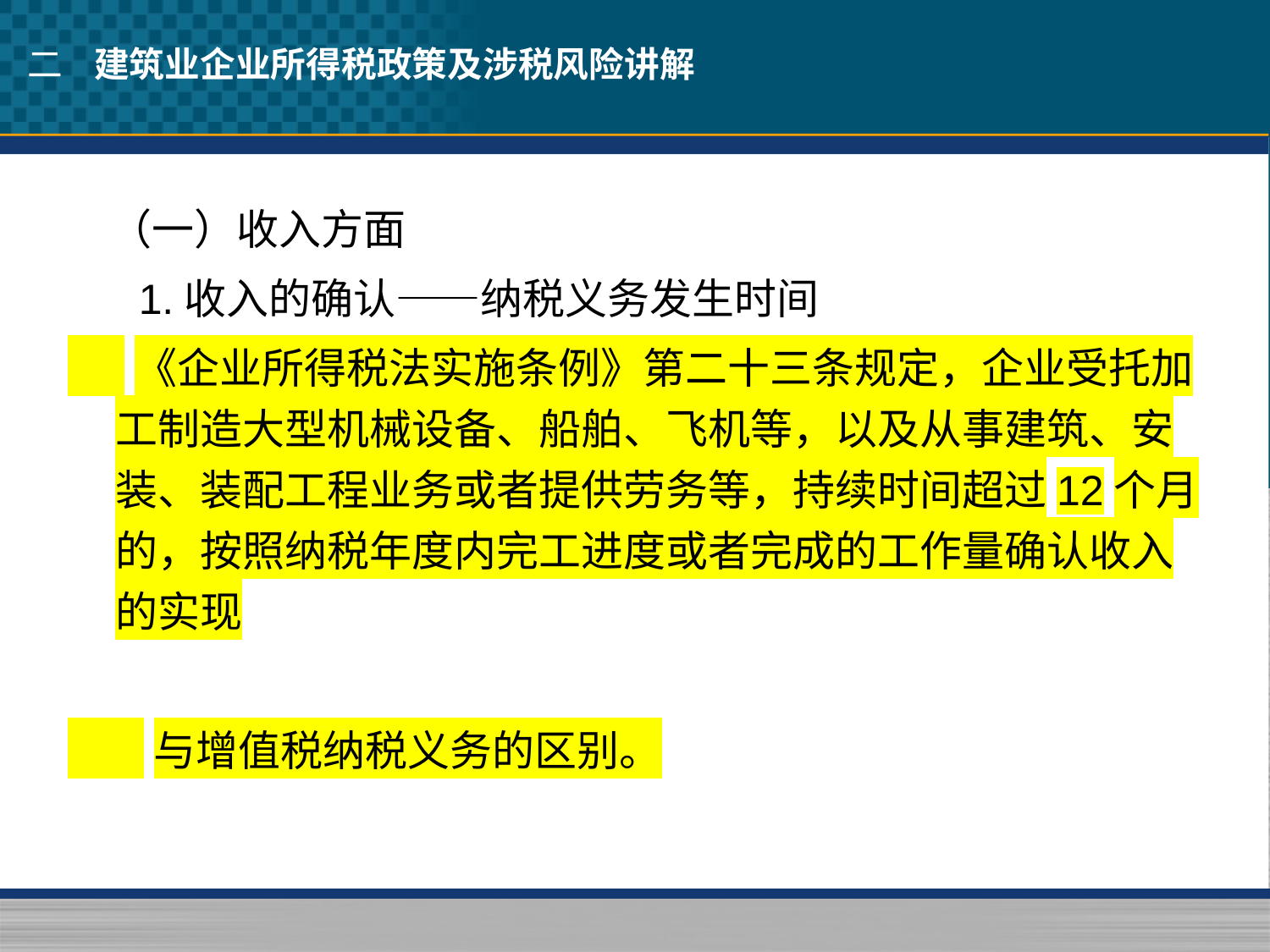

二    建筑业企业所得税政策及涉税风险讲解
　（一）收入方面
      1.收入的确认——纳税义务发生时间
      《企业所得税法实施条例》第二十三条规定，企业受托加工制造大型机械设备、船舶、飞机等，以及从事建筑、安装、装配工程业务或者提供劳务等，持续时间超过12个月的，按照纳税年度内完工进度或者完成的工作量确认收入的实现

        与增值税纳税义务的区别。